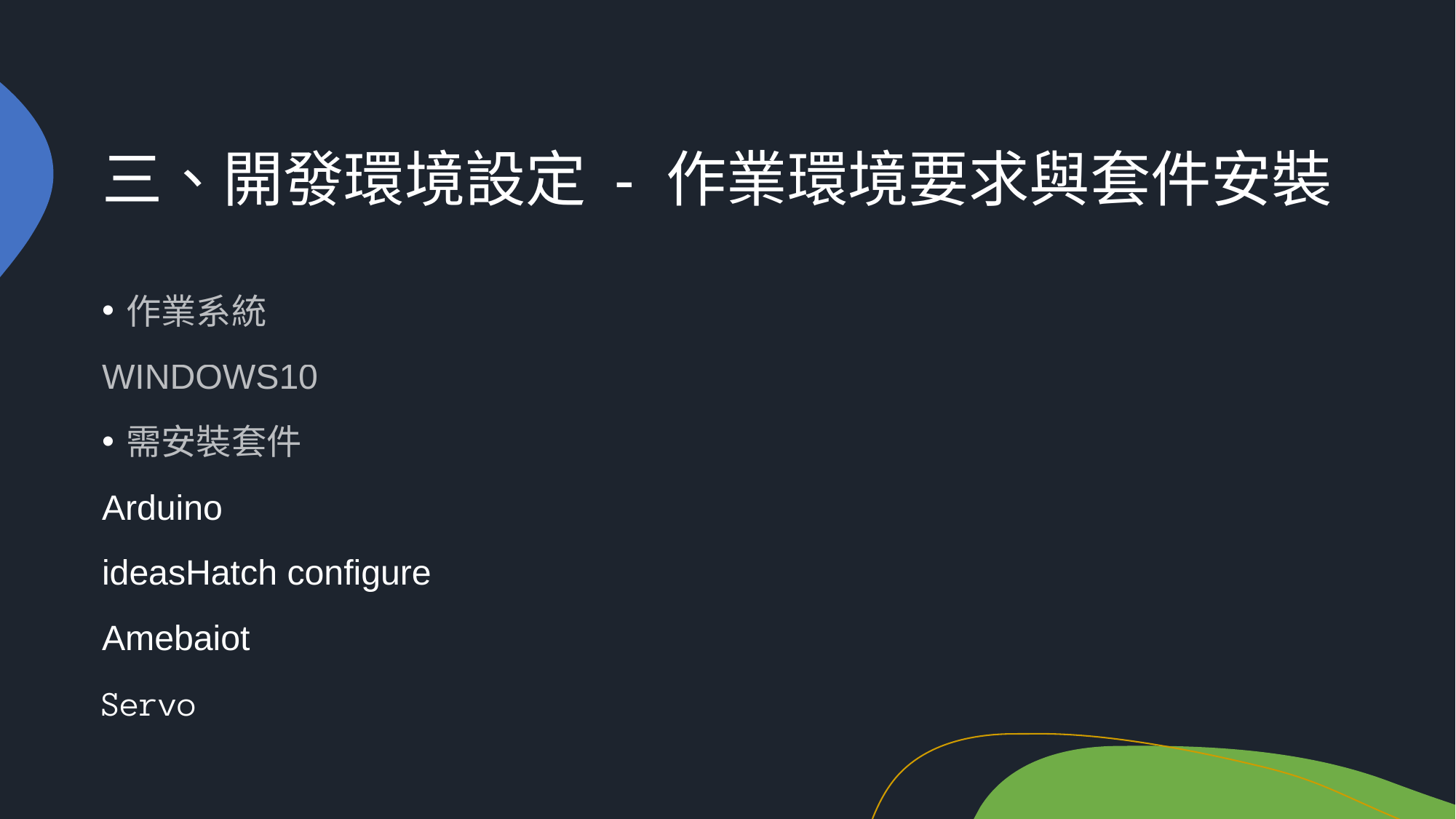

# 三、開發環境設定 - 作業環境要求與套件安裝
作業系統
WINDOWS10
需安裝套件
Arduino
ideasHatch configure
Amebaiot
Servo